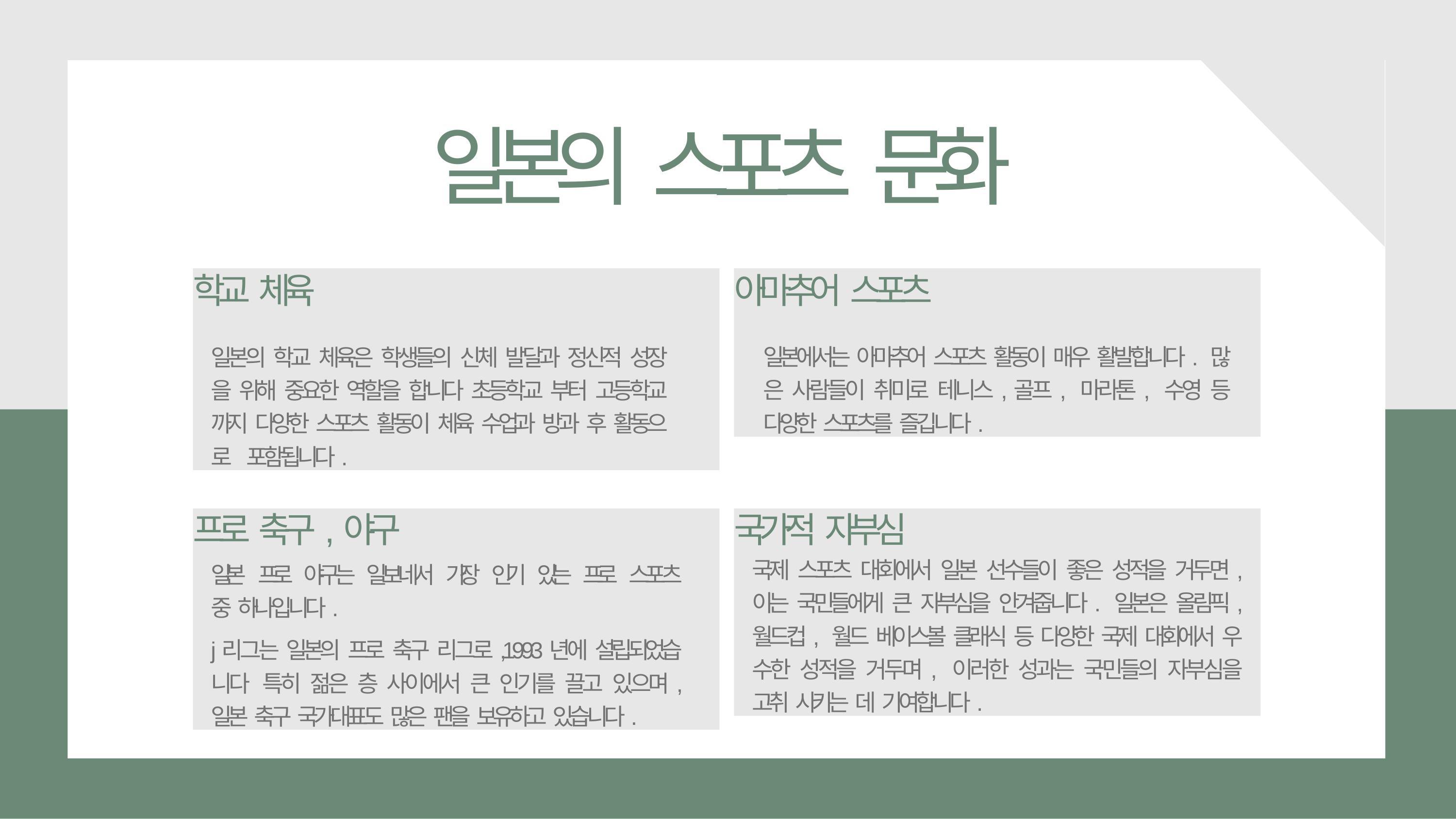

# 일본의 스포츠 문화
학교 체육
일본의 학교 체육은 학생들의 신체 발달과 정신적 성장 을 위해 중요한 역할을 합니다 초등학교 부터 고등학교 까지 다양한 스포츠 활동이 체육 수업과 방과 후 활동으 로 포함됩니다.
아마추어 스포츠
일본에서는 아마추어 스포츠 활동이 매우 활발합니다. 많 은 사람들이 취미로 테니스,골프, 마라톤, 수영 등 다양한 스포츠를 즐깁니다.
프로 축구,야구
일본 프로  야구는 일보네서 가장  인기  있는  프로  스포츠 중 하나입니다.
j리그는 일본의 프로 축구 리그로,1993년에 설립되었습 니다 특히 젊은 층 사이에서 큰 인기를 끌고 있으며, 일본 축구 국가대표도 많은 팬을 보유하고 있습니다.
국가적 자부심
국제 스포츠 대회에서 일본 선수들이 좋은 성적을 거두면, 이는 국민들에게 큰 자부심을 안겨줍니다. 일본은 올림픽, 월드컵, 월드 베이스볼 클래식 등 다양한 국제 대회에서 우 수한 성적을 거두며, 이러한 성과는 국민들의 자부심을 고취 시키는 데 기여합니다.